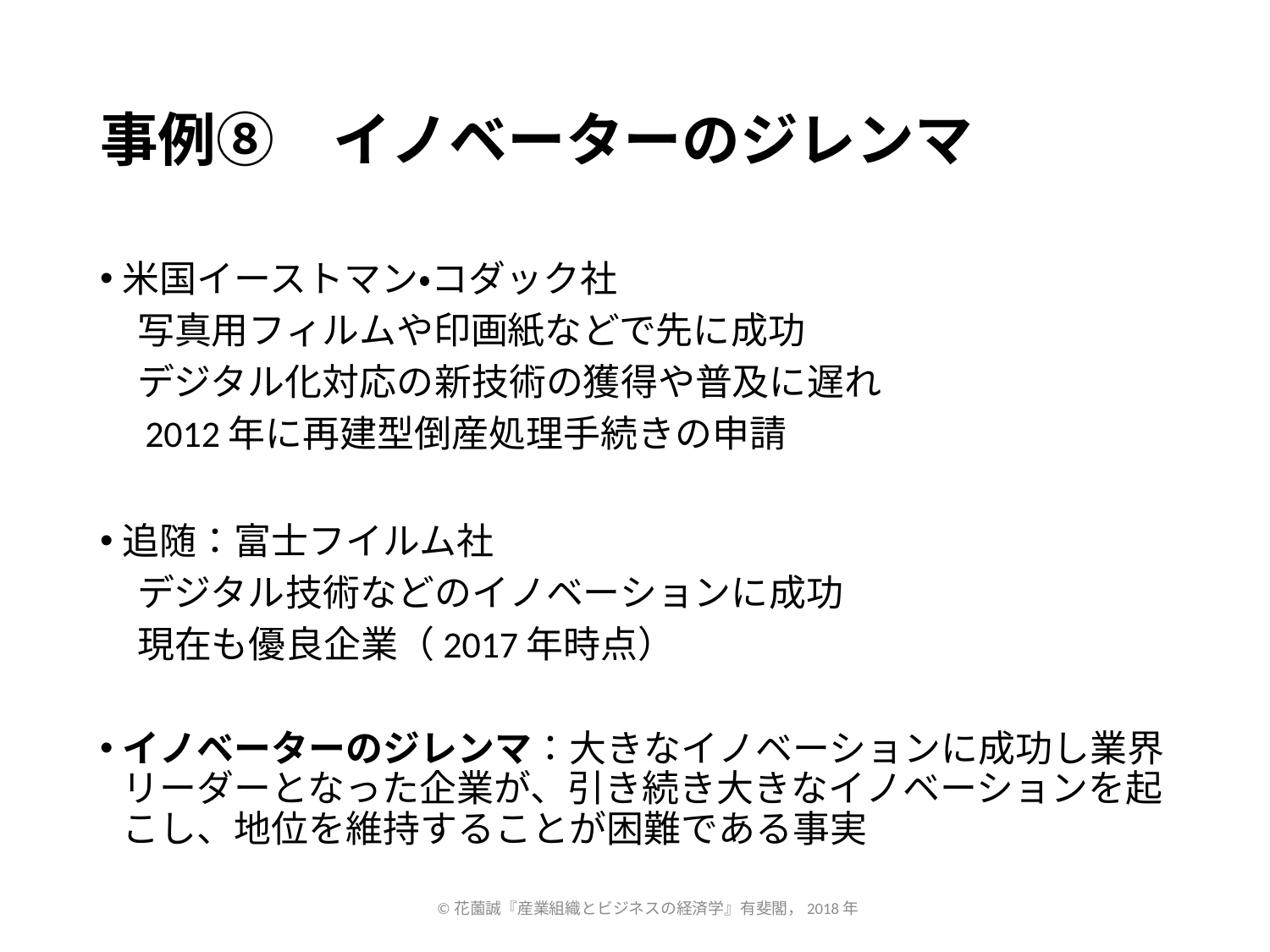

# 事例⑧　イノベーターのジレンマ
米国イーストマン・コダック社
　写真用フィルムや印画紙などで先に成功
　デジタル化対応の新技術の獲得や普及に遅れ
　2012年に再建型倒産処理手続きの申請

追随：富士フイルム社
　デジタル技術などのイノベーションに成功
　現在も優良企業（2017年時点）

イノベーターのジレンマ：大きなイノベーションに成功し業界リーダーとなった企業が、引き続き大きなイノベーションを起こし、地位を維持することが困難である事実
©花薗誠『産業組織とビジネスの経済学』有斐閣，2018年